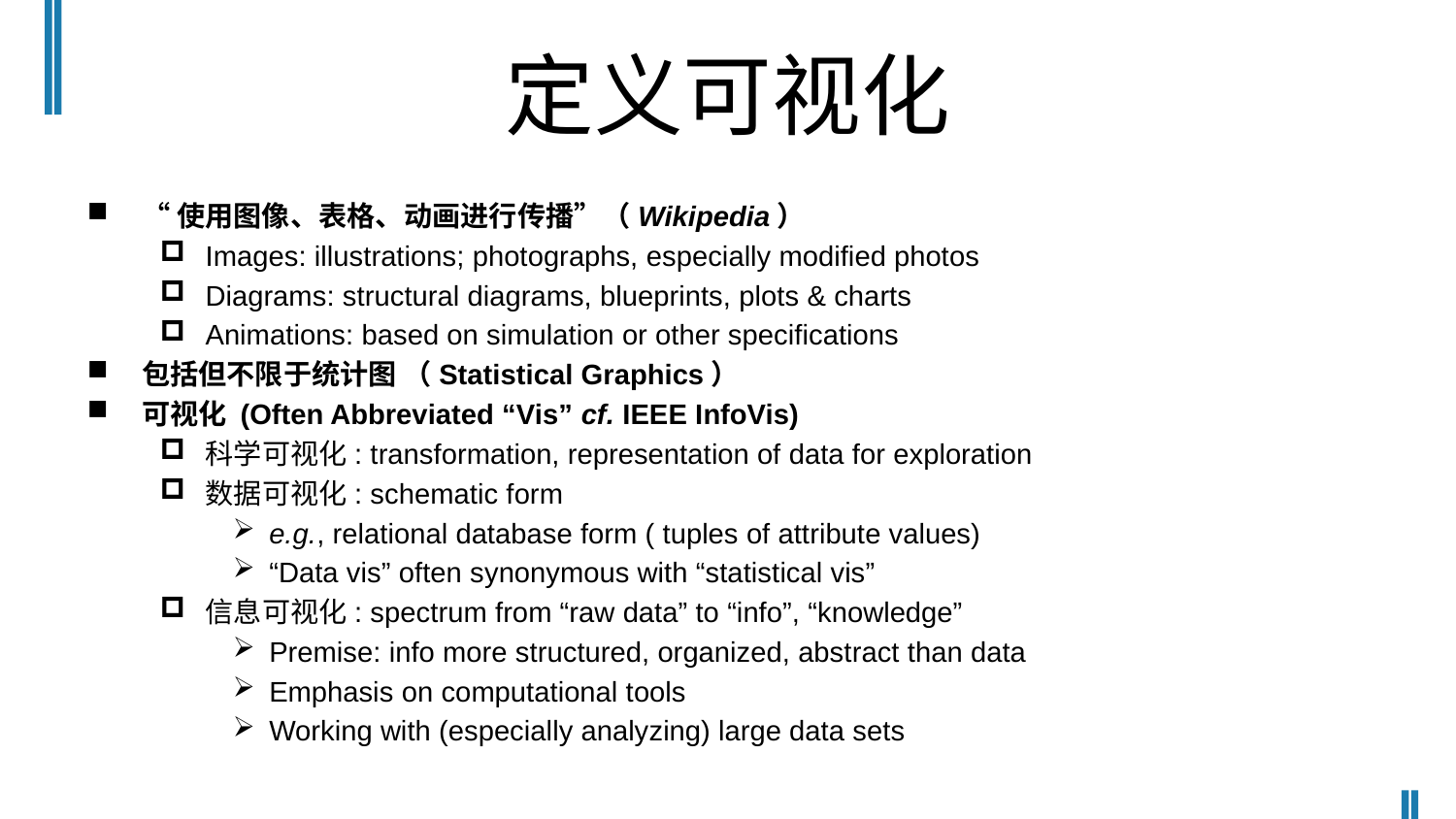

# 定义可视化
“使用图像、表格、动画进行传播”（Wikipedia）
Images: illustrations; photographs, especially modified photos
Diagrams: structural diagrams, blueprints, plots & charts
Animations: based on simulation or other specifications
包括但不限于统计图 （Statistical Graphics）
可视化 (Often Abbreviated “Vis” cf. IEEE InfoVis)
科学可视化: transformation, representation of data for exploration
数据可视化: schematic form
e.g., relational database form ( tuples of attribute values)
“Data vis” often synonymous with “statistical vis”
信息可视化: spectrum from “raw data” to “info”, “knowledge”
Premise: info more structured, organized, abstract than data
Emphasis on computational tools
Working with (especially analyzing) large data sets